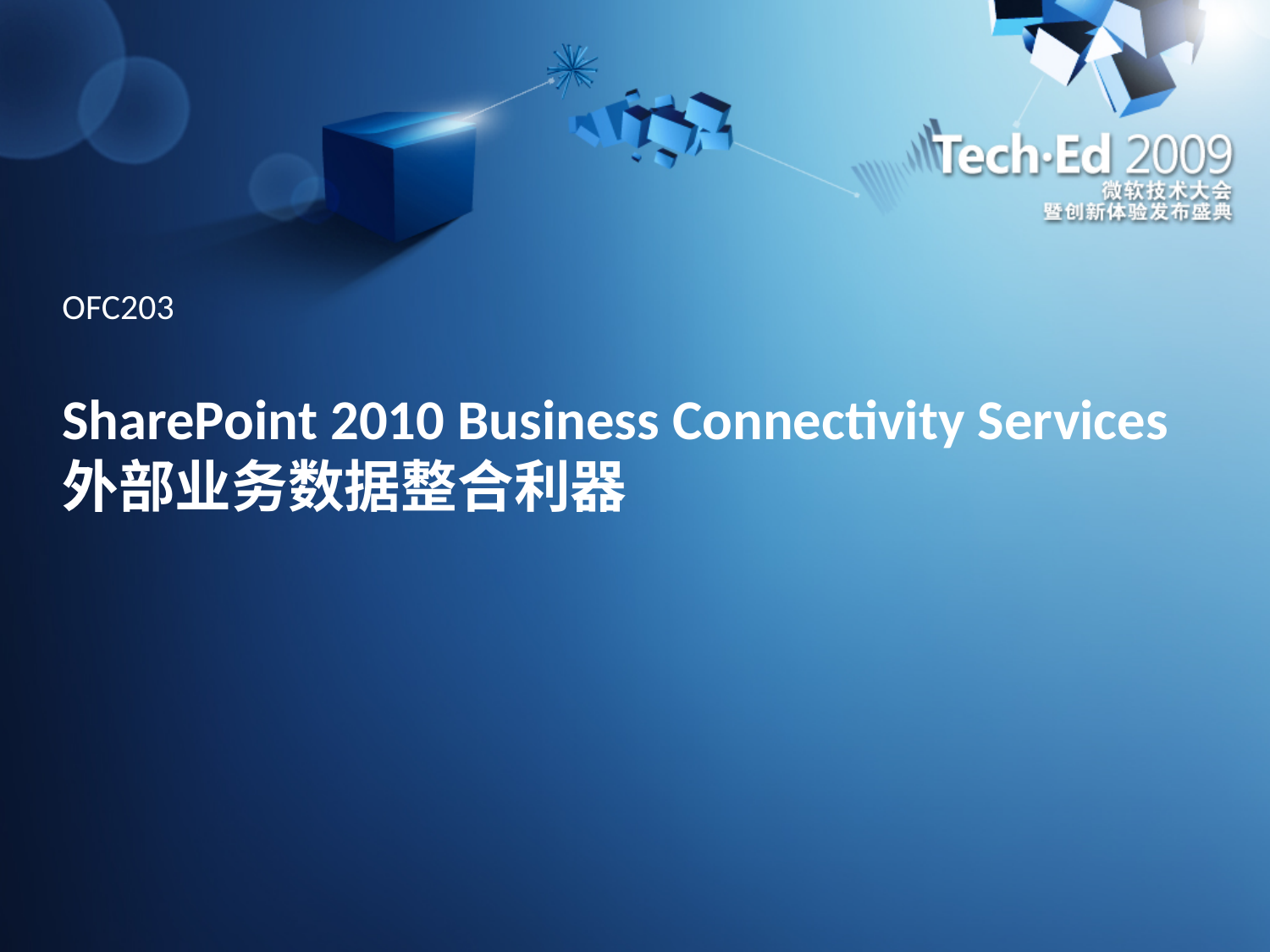

OFC203
# SharePoint 2010 Business Connectivity Services 外部业务数据整合利器